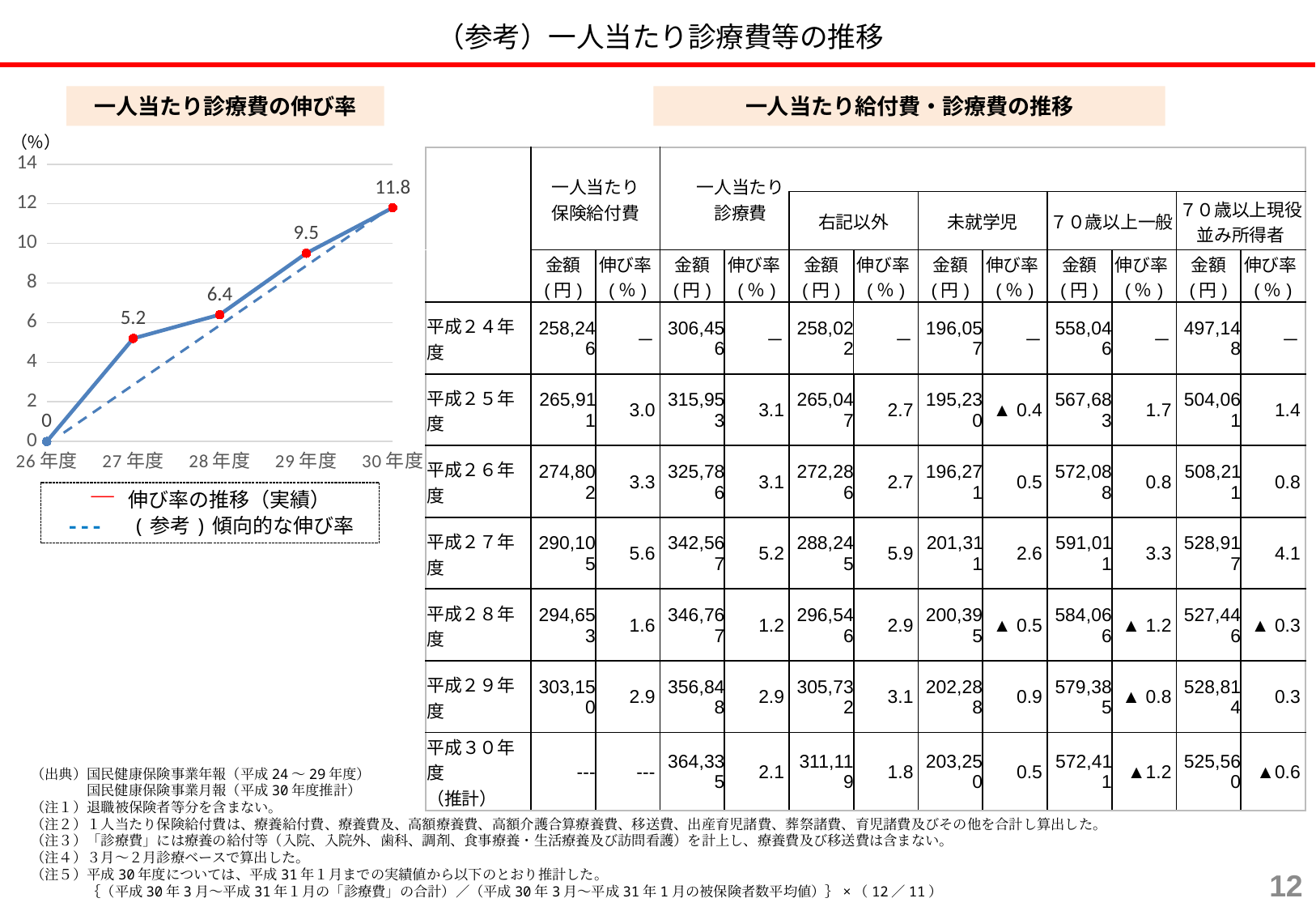

（参考）一人当たり診療費等の推移
一人当たり診療費の伸び率
一人当たり給付費・診療費の推移
（％）
|  | 一人当たり 保険給付費 |  | 一人当たり 　　　診療費 |  |  |  |  |  |  |  |  |  |
| --- | --- | --- | --- | --- | --- | --- | --- | --- | --- | --- | --- | --- |
|  |  |  |  |  | 右記以外 |  | 未就学児 |  | ７０歳以上一般 |  | ７０歳以上現役 並み所得者 |  |
|  | 金額 (円) | 伸び率(％) | 金額 (円) | 伸び率(％) | 金額 (円) | 伸び率(％) | 金額 (円) | 伸び率(％) | 金額 (円) | 伸び率(％) | 金額 (円) | 伸び率(％) |
| 平成２４年度 | 258,246 | － | 306,456 | － | 258,022 | － | 196,057 | － | 558,046 | － | 497,148 | － |
| 平成２５年度 | 265,911 | 3.0 | 315,953 | 3.1 | 265,047 | 2.7 | 195,230 | ▲ 0.4 | 567,683 | 1.7 | 504,061 | 1.4 |
| 平成２６年度 | 274,802 | 3.3 | 325,786 | 3.1 | 272,286 | 2.7 | 196,271 | 0.5 | 572,088 | 0.8 | 508,211 | 0.8 |
| 平成２７年度 | 290,105 | 5.6 | 342,567 | 5.2 | 288,245 | 5.9 | 201,311 | 2.6 | 591,011 | 3.3 | 528,917 | 4.1 |
| 平成２８年度 | 294,653 | 1.6 | 346,767 | 1.2 | 296,546 | 2.9 | 200,395 | ▲ 0.5 | 584,066 | ▲ 1.2 | 527,446 | ▲ 0.3 |
| 平成２９年度 | 303,150 | 2.9 | 356,848 | 2.9 | 305,732 | 3.1 | 202,288 | 0.9 | 579,385 | ▲ 0.8 | 528,814 | 0.3 |
| 平成３０年度 （推計） | --- | --- | 364,335 | 2.1 | 311,119 | 1.8 | 203,250 | 0.5 | 572,411 | ▲1.2 | 525,560 | ▲0.6 |

### Chart

| Category | 伸び率の推移（実績） |
|---|---|
| 26年度 | 0.0 |
| 27年度 | 5.2 |
| 28年度 | 6.4 |
| 29年度 | 9.5 |
| 30年度 | 11.8 |
― 伸び率の推移（実績）
---　(参考)傾向的な伸び率
（出典）国民健康保険事業年報（平成24～29年度）
　　　　国民健康保険事業月報（平成30年度推計）
（注１）退職被保険者等分を含まない。
（注２）１人当たり保険給付費は、療養給付費、療養費及、高額療養費、高額介護合算療養費、移送費、出産育児諸費、葬祭諸費、育児諸費及びその他を合計し算出した。
（注３）「診療費」には療養の給付等（入院、入院外、歯科、調剤、食事療養・生活療養及び訪問看護）を計上し、療養費及び移送費は含まない。
（注４）３月～２月診療ベースで算出した。
（注５）平成30年度については、平成31年１月までの実績値から以下のとおり推計した。
　　　　｛（平成30年3月～平成31年１月の「診療費」の合計）／（平成30年3月～平成31年1月の被保険者数平均値）｝×（12／11）
12